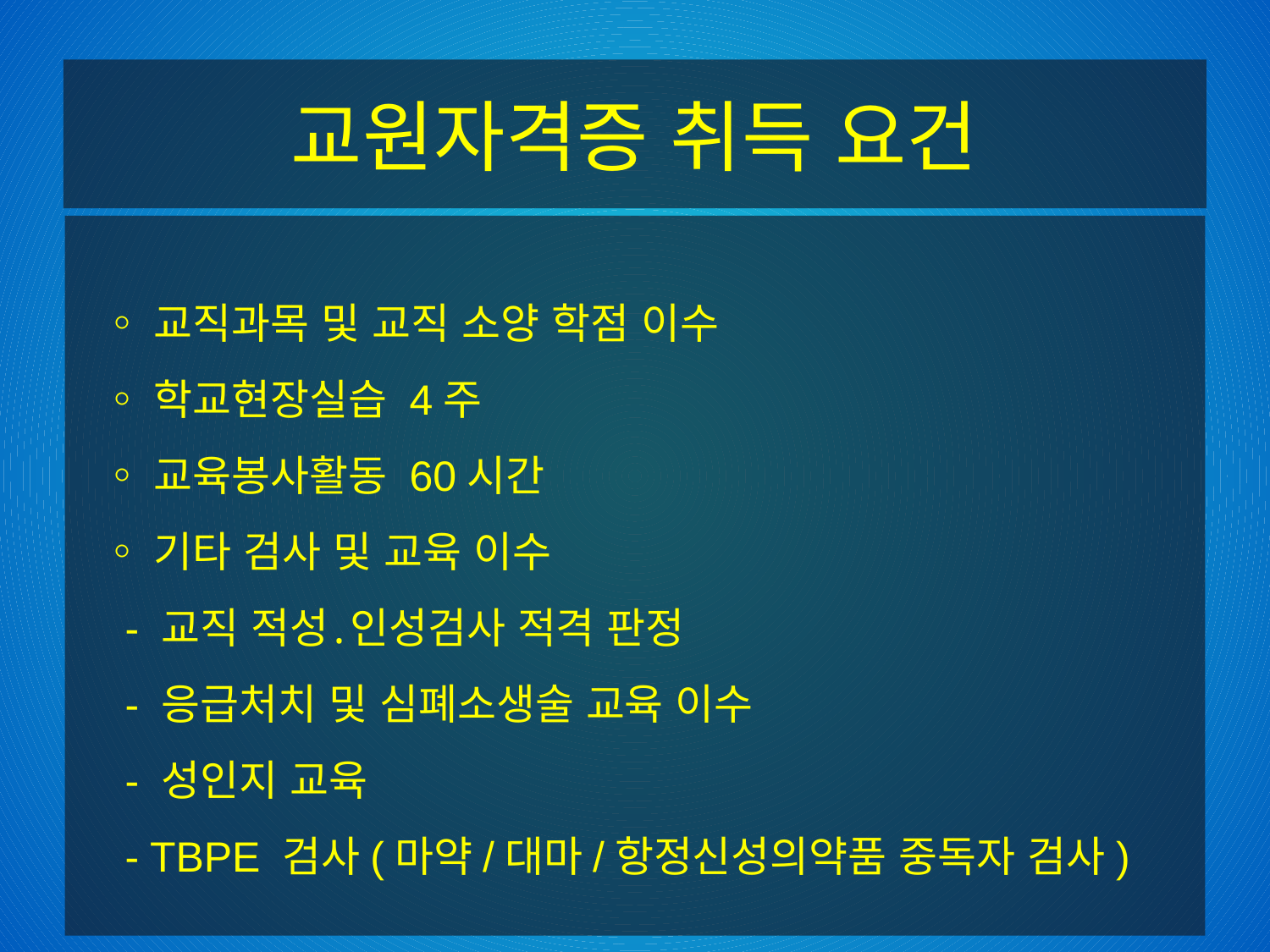

교원자격증 취득 요건

  ◦교직과목 및 교직 소양 학점 이수
  ◦학교현장실습 4주
  ◦교육봉사활동 60시간
  ◦기타 검사 및 교육 이수
    - 교직 적성․인성검사 적격 판정
    - 응급처치 및 심폐소생술 교육 이수
    - 성인지 교육
    - TBPE 검사(마약/대마/항정신성의약품 중독자 검사)